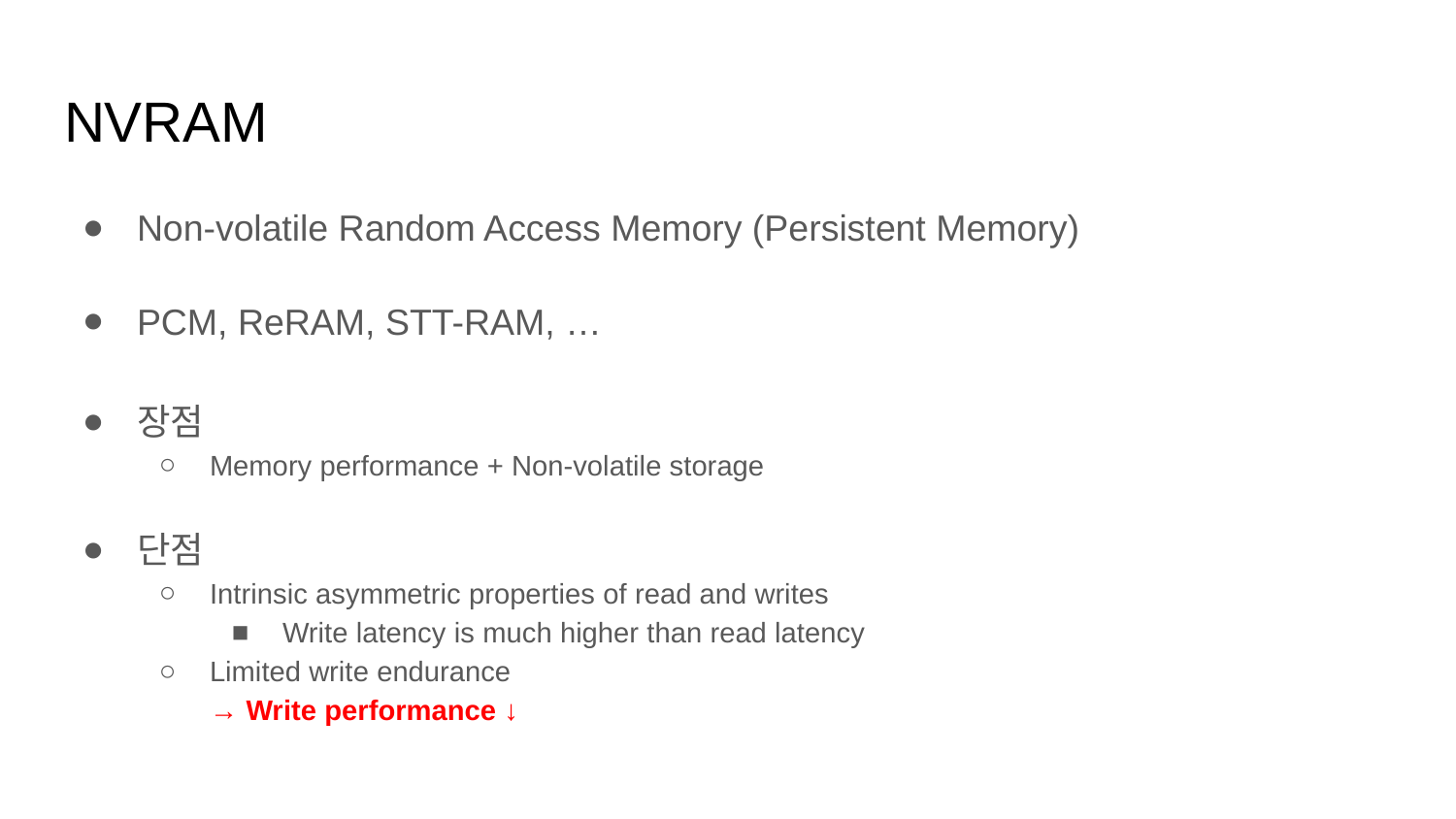

# NVRAM
Non-volatile Random Access Memory (Persistent Memory)
PCM, ReRAM, STT-RAM, …
장점
Memory performance + Non-volatile storage
단점
Intrinsic asymmetric properties of read and writes
Write latency is much higher than read latency
Limited write endurance
→ Write performance ↓